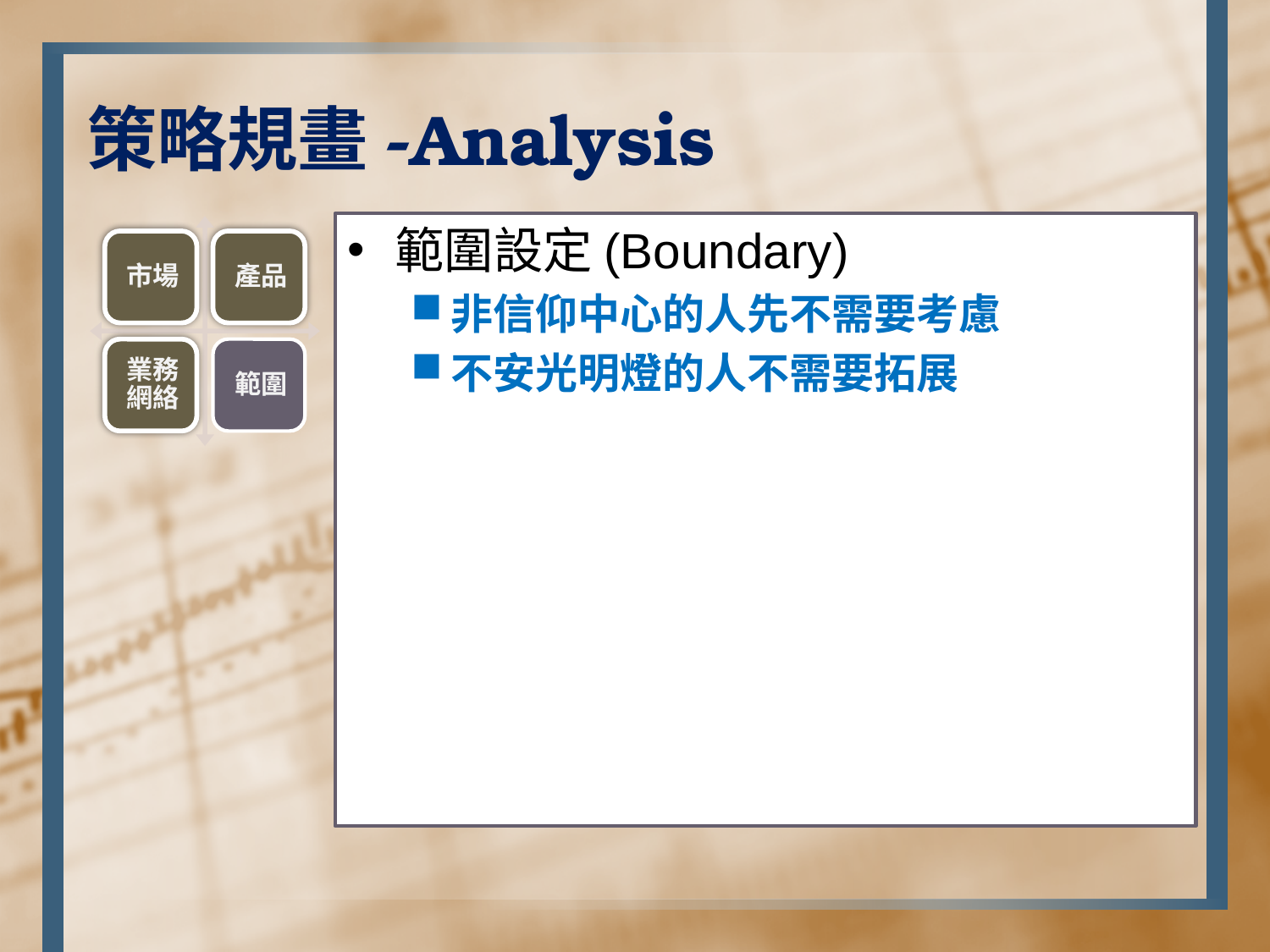

# 策略規畫-Analysis
範圍設定(Boundary)
非信仰中心的人先不需要考慮
不安光明燈的人不需要拓展
市場
產品
業務網絡
範圍